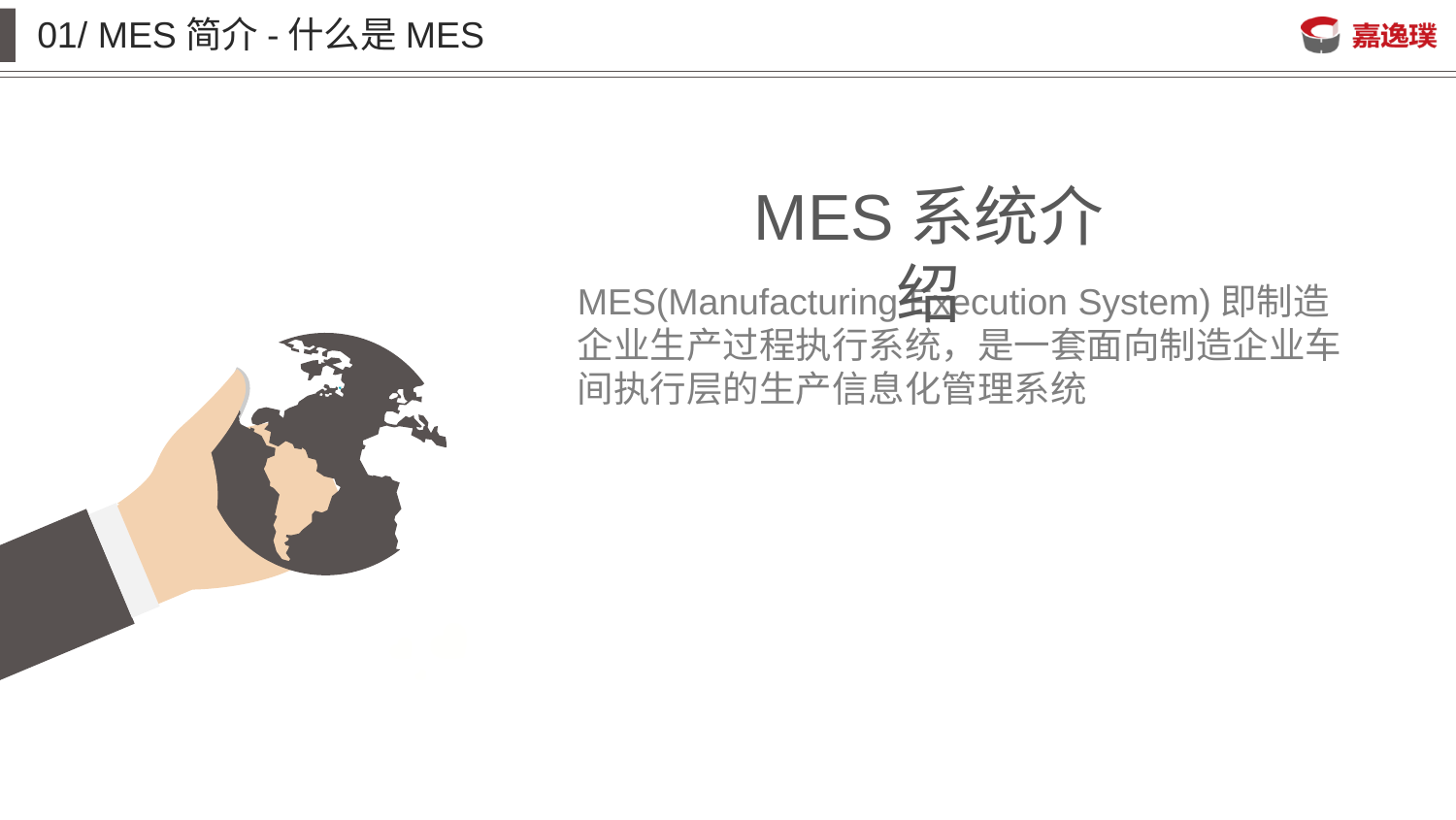

01/ MES简介-什么是MES
MES系统介绍
MES(Manufacturing Execution System)即制造企业生产过程执行系统，是一套面向制造企业车间执行层的生产信息化管理系统